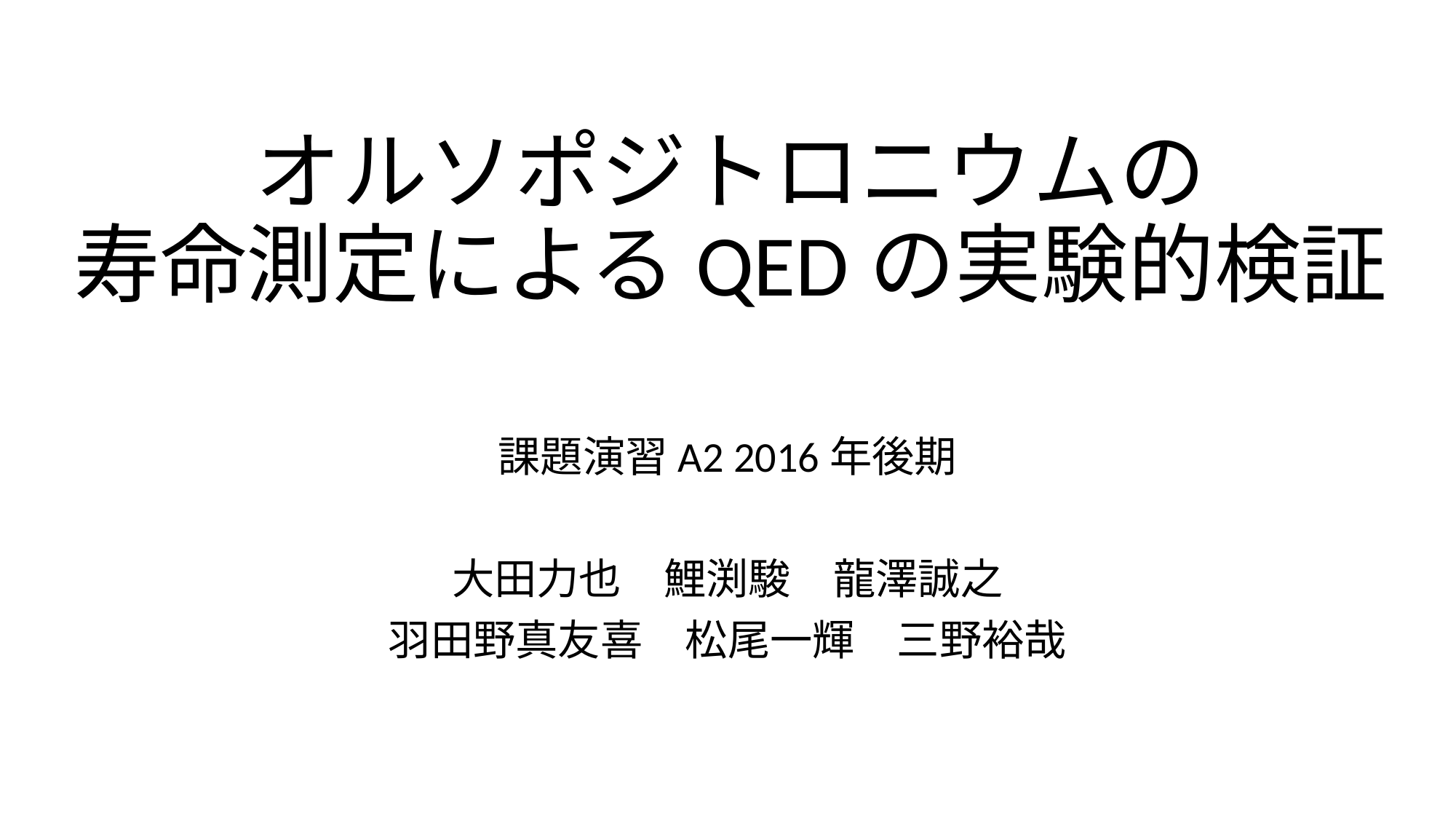

# オルソポジトロニウムの 寿命測定によるQEDの実験的検証
課題演習A2 2016年後期

大田力也　鯉渕駿　龍澤誠之
羽田野真友喜　松尾一輝　三野裕哉